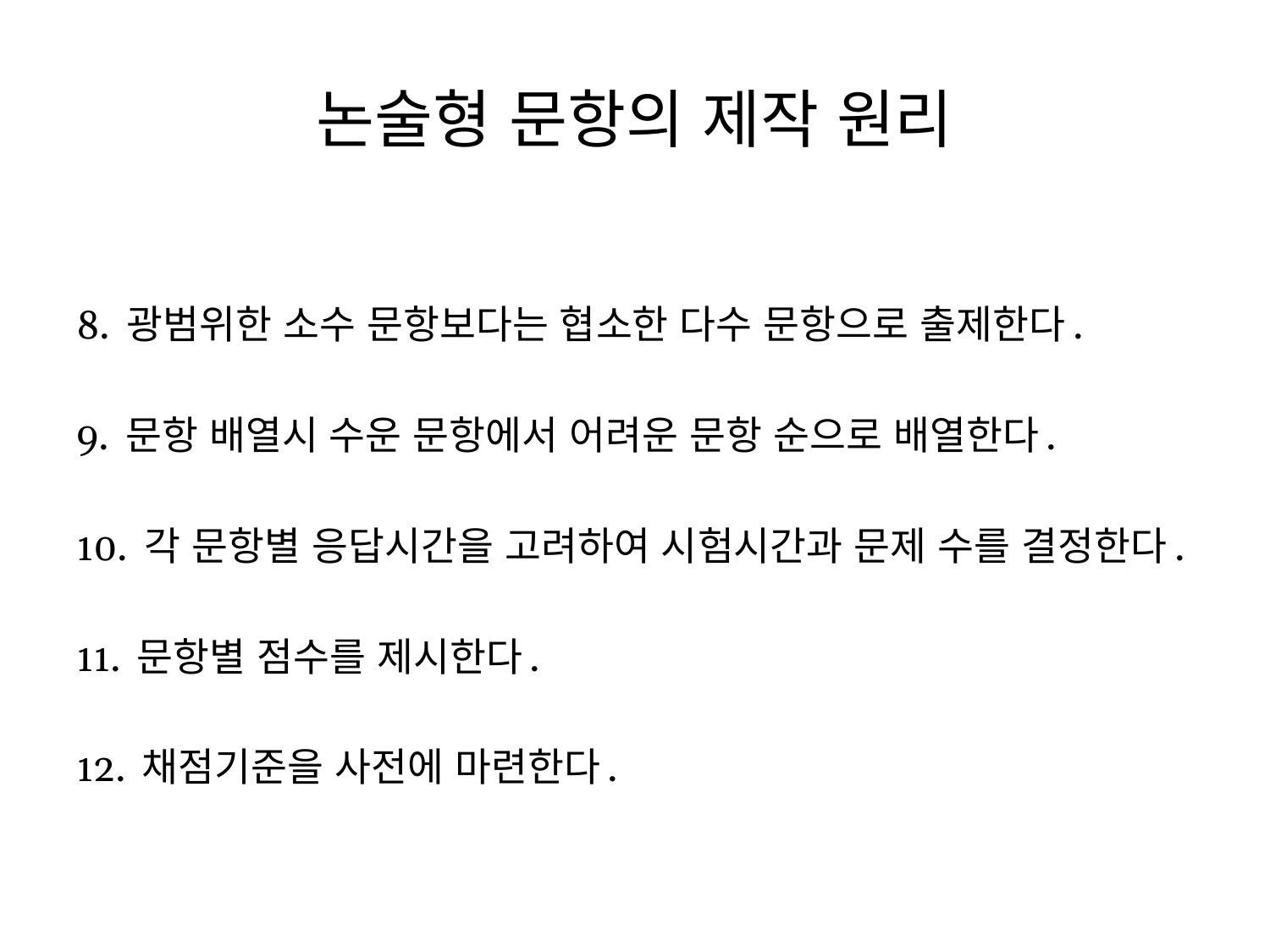

# 논술형 문항의 제작 원리

8. 광범위한 소수 문항보다는 협소한 다수 문항으로 출제한다.

9. 문항 배열시 수운 문항에서 어려운 문항 순으로 배열한다.

10. 각 문항별 응답시간을 고려하여 시험시간과 문제 수를 결정한다.

11. 문항별 점수를 제시한다.

12. 채점기준을 사전에 마련한다.